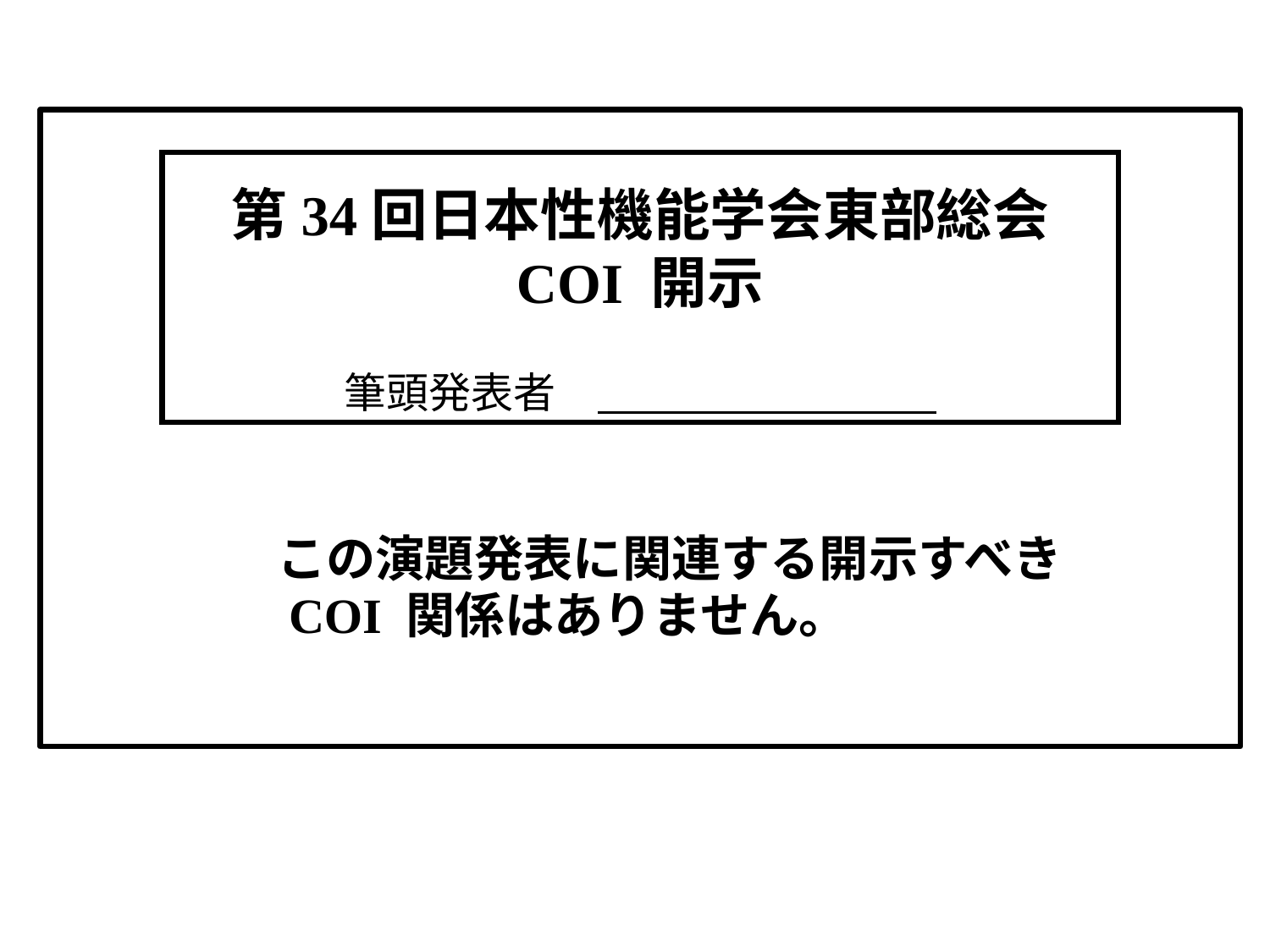

第34回日本性機能学会東部総会
COI 開示

筆頭発表者

　この演題発表に関連する開示すべき
　COI 関係はありません。